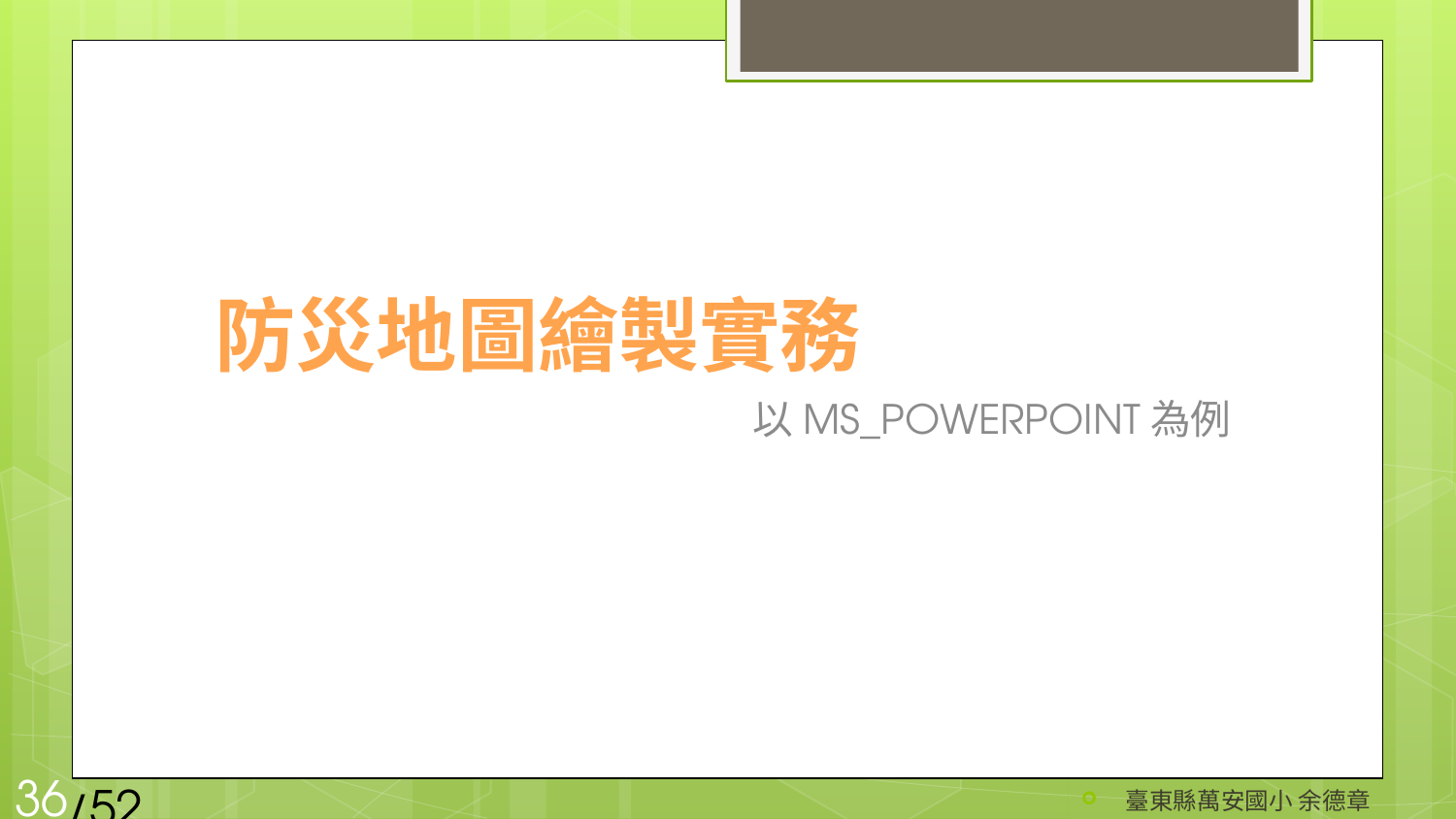

# 防災地圖繪製實務
以MS_POWERPOINT為例
/52
36
臺東縣萬安國小 余德章